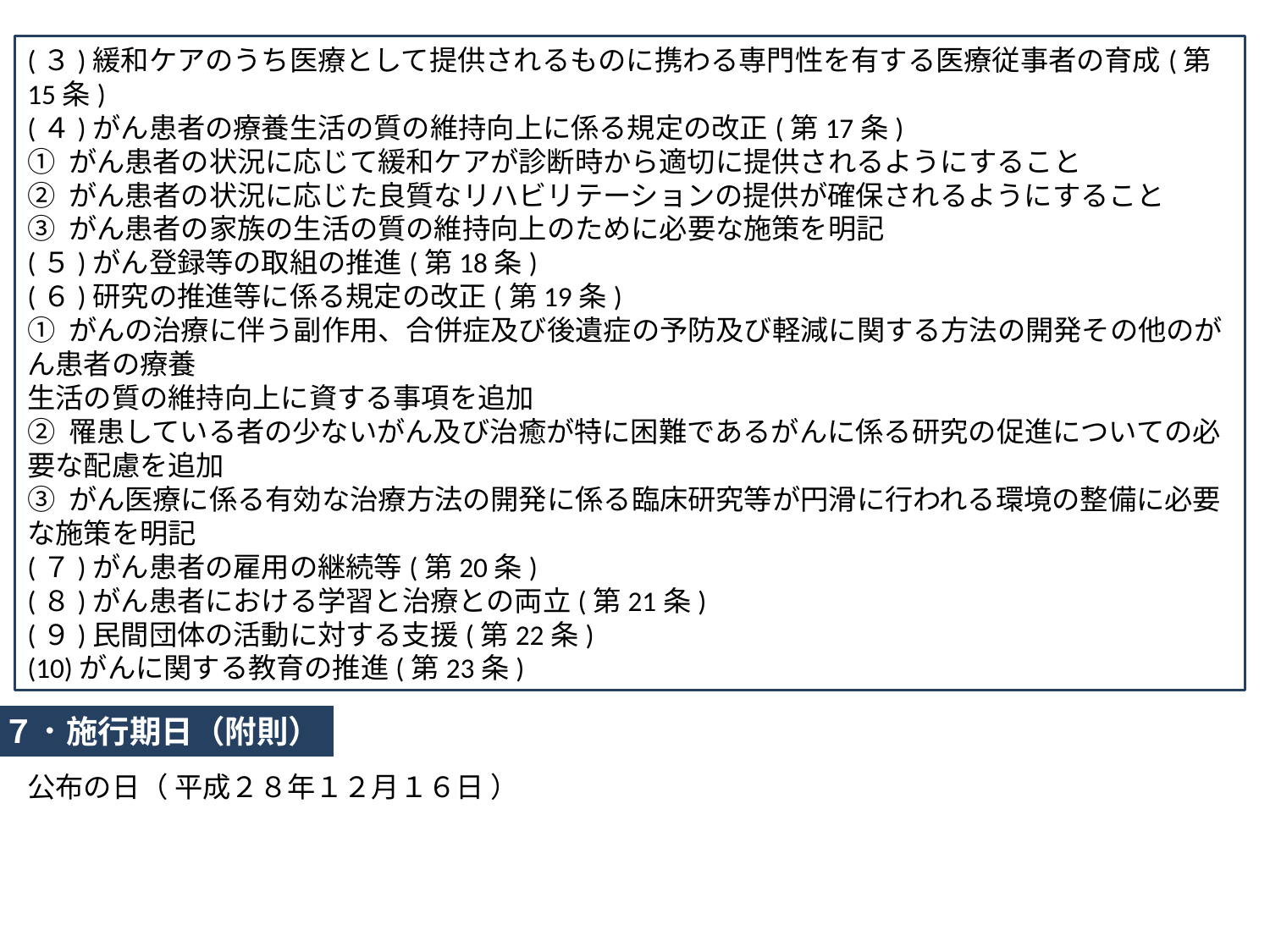

(３)緩和ケアのうち医療として提供されるものに携わる専門性を有する医療従事者の育成(第15条)
(４)がん患者の療養生活の質の維持向上に係る規定の改正(第17条)
① がん患者の状況に応じて緩和ケアが診断時から適切に提供されるようにすること
② がん患者の状況に応じた良質なリハビリテーションの提供が確保されるようにすること
③ がん患者の家族の生活の質の維持向上のために必要な施策を明記
(５)がん登録等の取組の推進(第18条)
(６)研究の推進等に係る規定の改正(第19条)
① がんの治療に伴う副作用、合併症及び後遺症の予防及び軽減に関する方法の開発その他のがん患者の療養
生活の質の維持向上に資する事項を追加
② 罹患している者の少ないがん及び治癒が特に困難であるがんに係る研究の促進についての必要な配慮を追加
③ がん医療に係る有効な治療方法の開発に係る臨床研究等が円滑に行われる環境の整備に必要な施策を明記
(７)がん患者の雇用の継続等(第20条)
(８)がん患者における学習と治療との両立(第21条)
(９)民間団体の活動に対する支援(第22条)
(10)がんに関する教育の推進(第23条)
７．施行期日（附則）
公布の日（ 平成２８年１２月１６日 ）